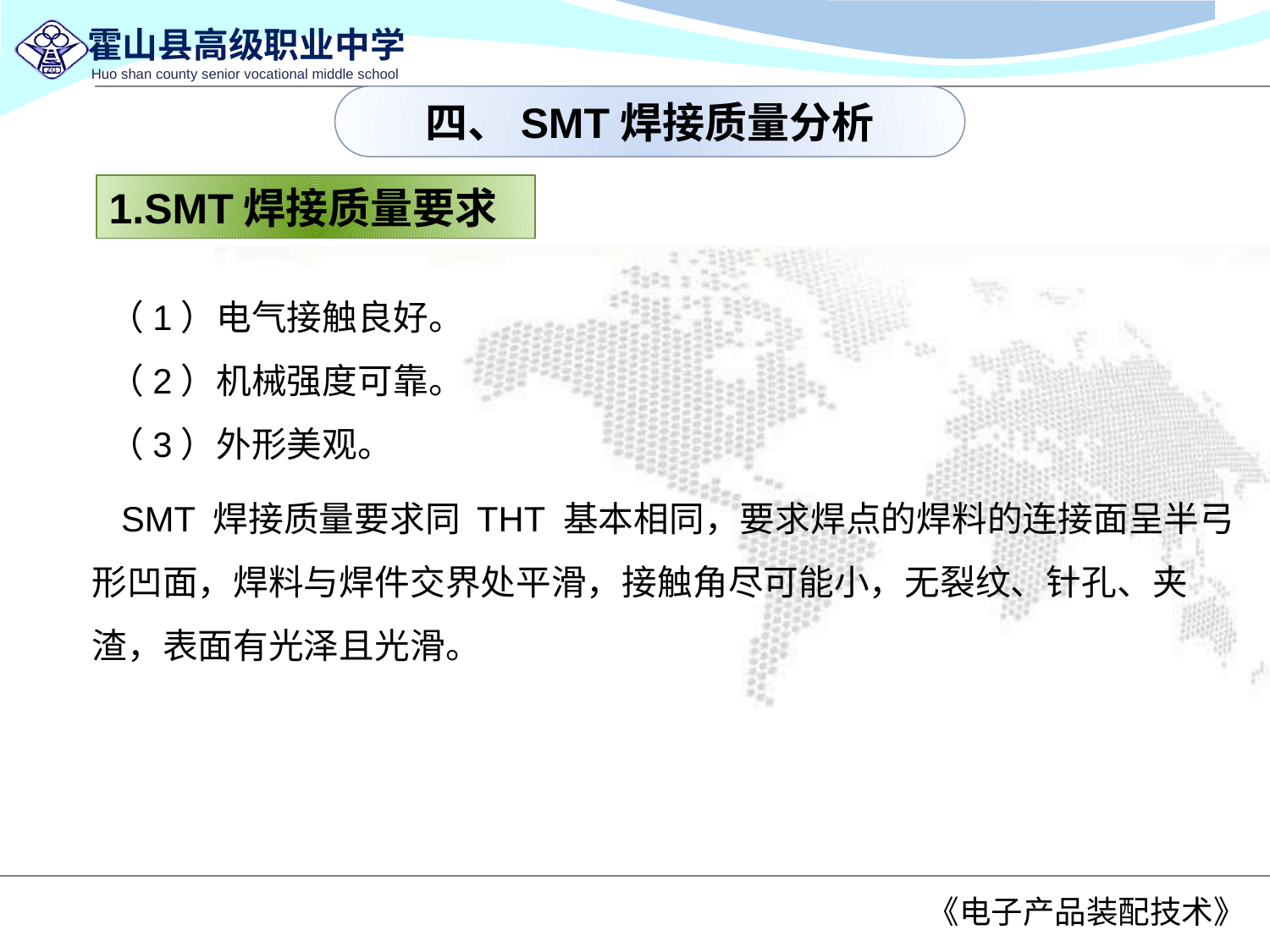

四、SMT焊接质量分析
1.SMT焊接质量要求
（1）电气接触良好。
（2）机械强度可靠。
（3）外形美观。
   SMT 焊接质量要求同 THT 基本相同，要求焊点的焊料的连接面呈半弓形凹面，焊料与焊件交界处平滑，接触角尽可能小，无裂纹、针孔、夹渣，表面有光泽且光滑。